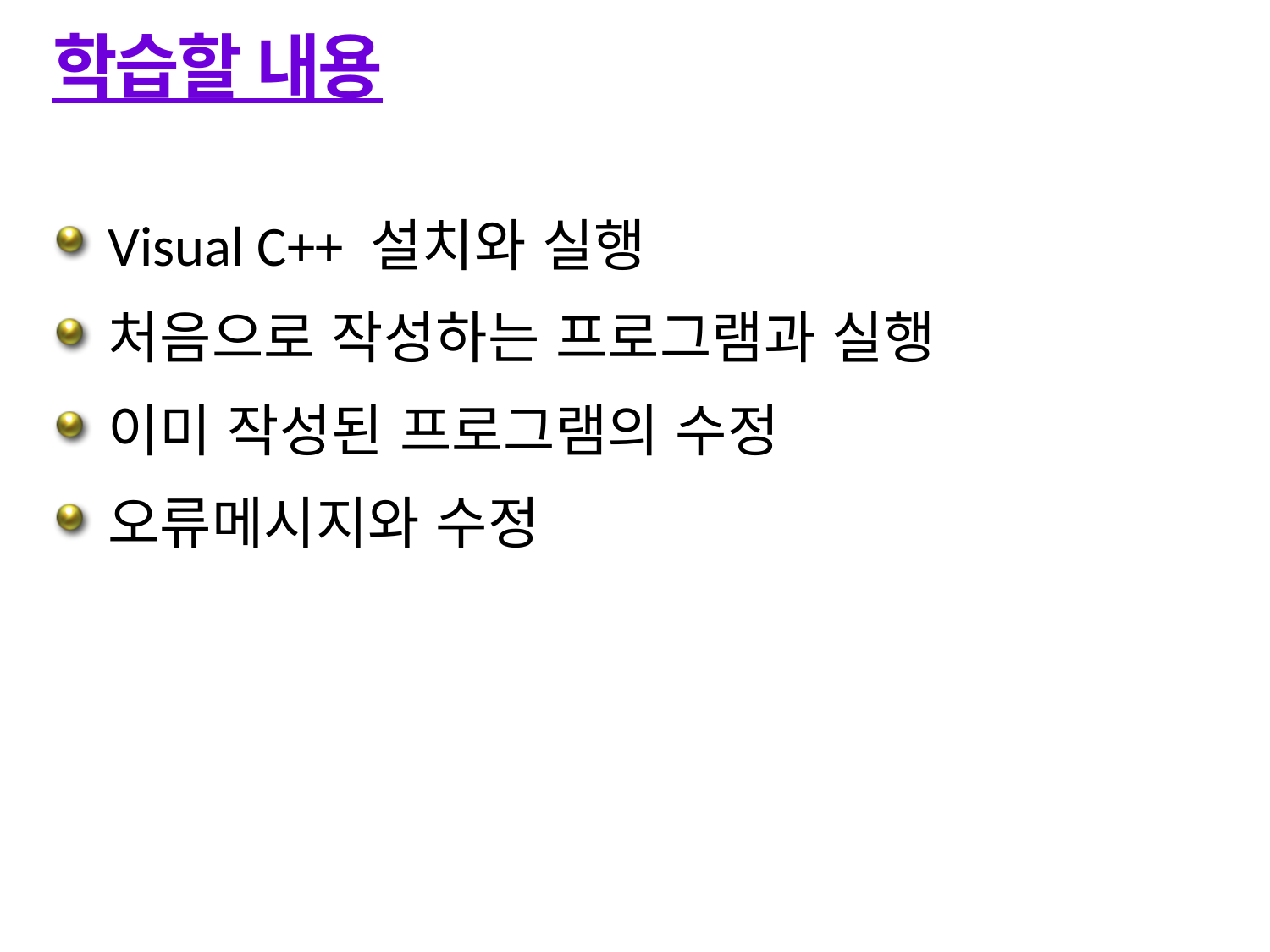

# 학습할 내용
Visual C++ 설치와 실행
처음으로 작성하는 프로그램과 실행
이미 작성된 프로그램의 수정
오류메시지와 수정